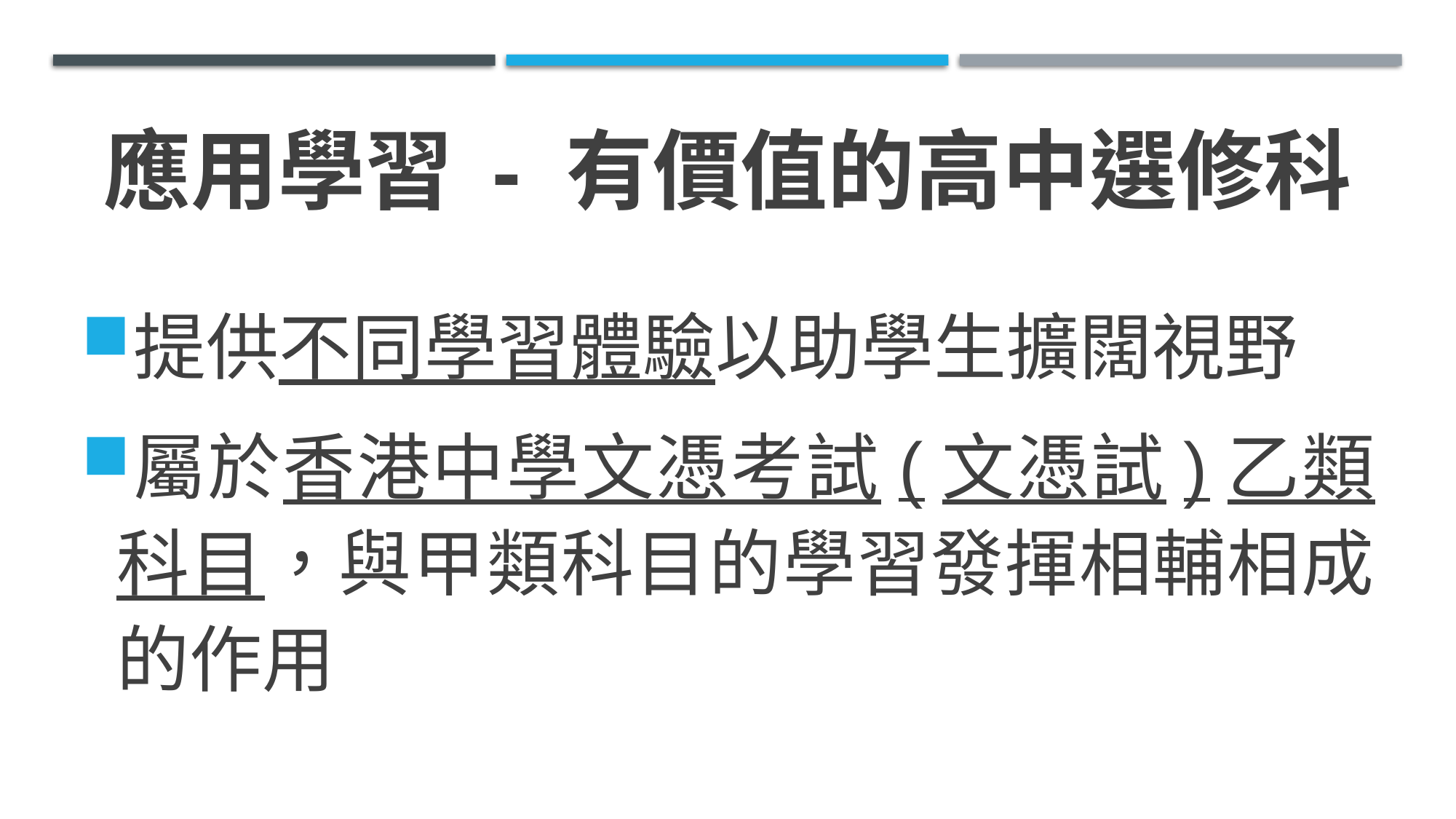

# 應用學習 - 有價值的高中選修科
提供不同學習體驗以助學生擴闊視野
屬於香港中學文憑考試(文憑試)乙類科目，與甲類科目的學習發揮相輔相成的作用